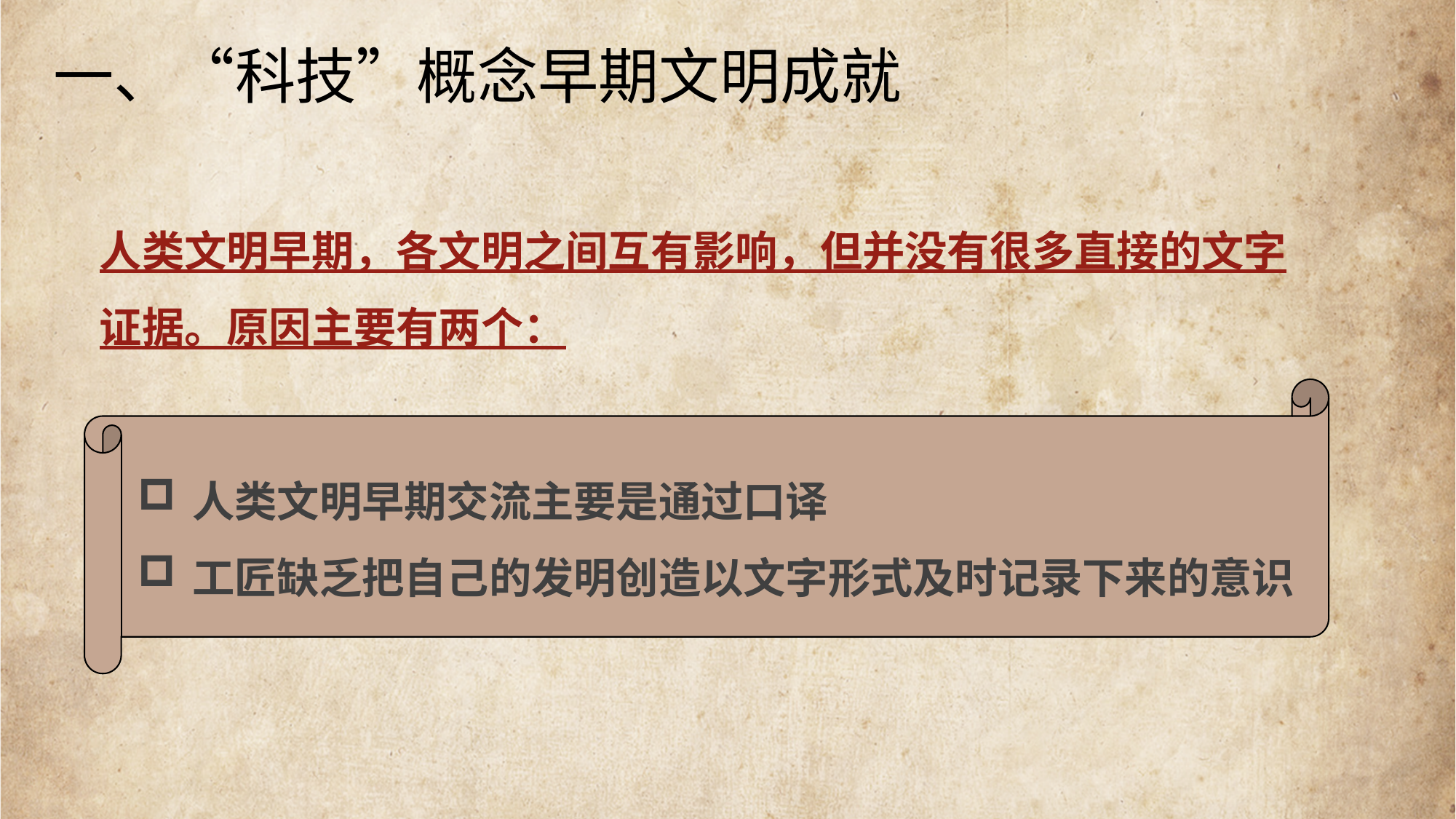

一、“科技”概念早期文明成就
人类文明早期，各文明之间互有影响，但并没有很多直接的文字证据。原因主要有两个：

人类文明早期交流主要是通过口译
工匠缺乏把自己的发明创造以文字形式及时记录下来的意识